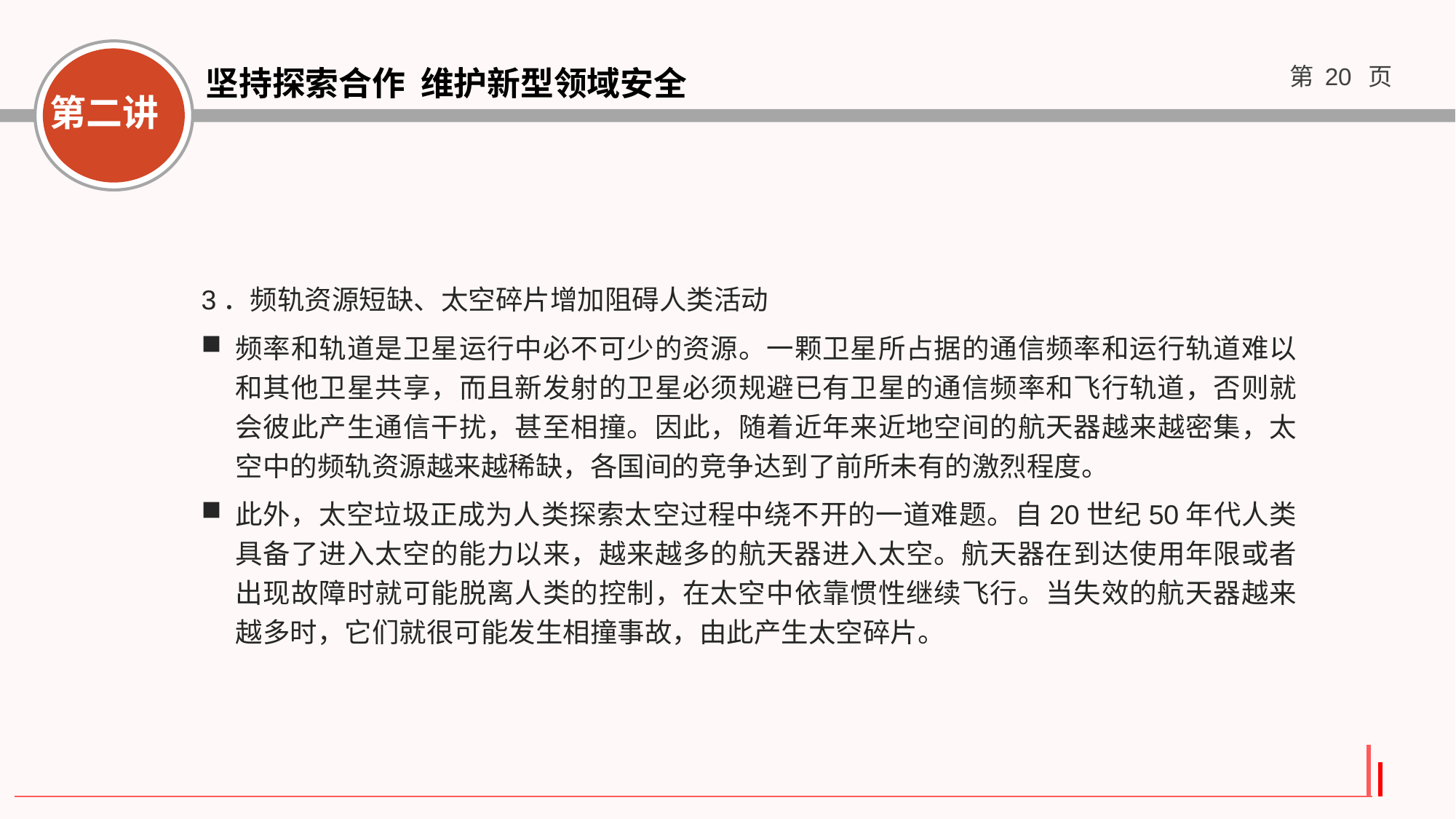

3．频轨资源短缺、太空碎片增加阻碍人类活动
频率和轨道是卫星运行中必不可少的资源。一颗卫星所占据的通信频率和运行轨道难以和其他卫星共享，而且新发射的卫星必须规避已有卫星的通信频率和飞行轨道，否则就会彼此产生通信干扰，甚至相撞。因此，随着近年来近地空间的航天器越来越密集，太空中的频轨资源越来越稀缺，各国间的竞争达到了前所未有的激烈程度。
此外，太空垃圾正成为人类探索太空过程中绕不开的一道难题。自20世纪50年代人类具备了进入太空的能力以来，越来越多的航天器进入太空。航天器在到达使用年限或者出现故障时就可能脱离人类的控制，在太空中依靠惯性继续飞行。当失效的航天器越来越多时，它们就很可能发生相撞事故，由此产生太空碎片。